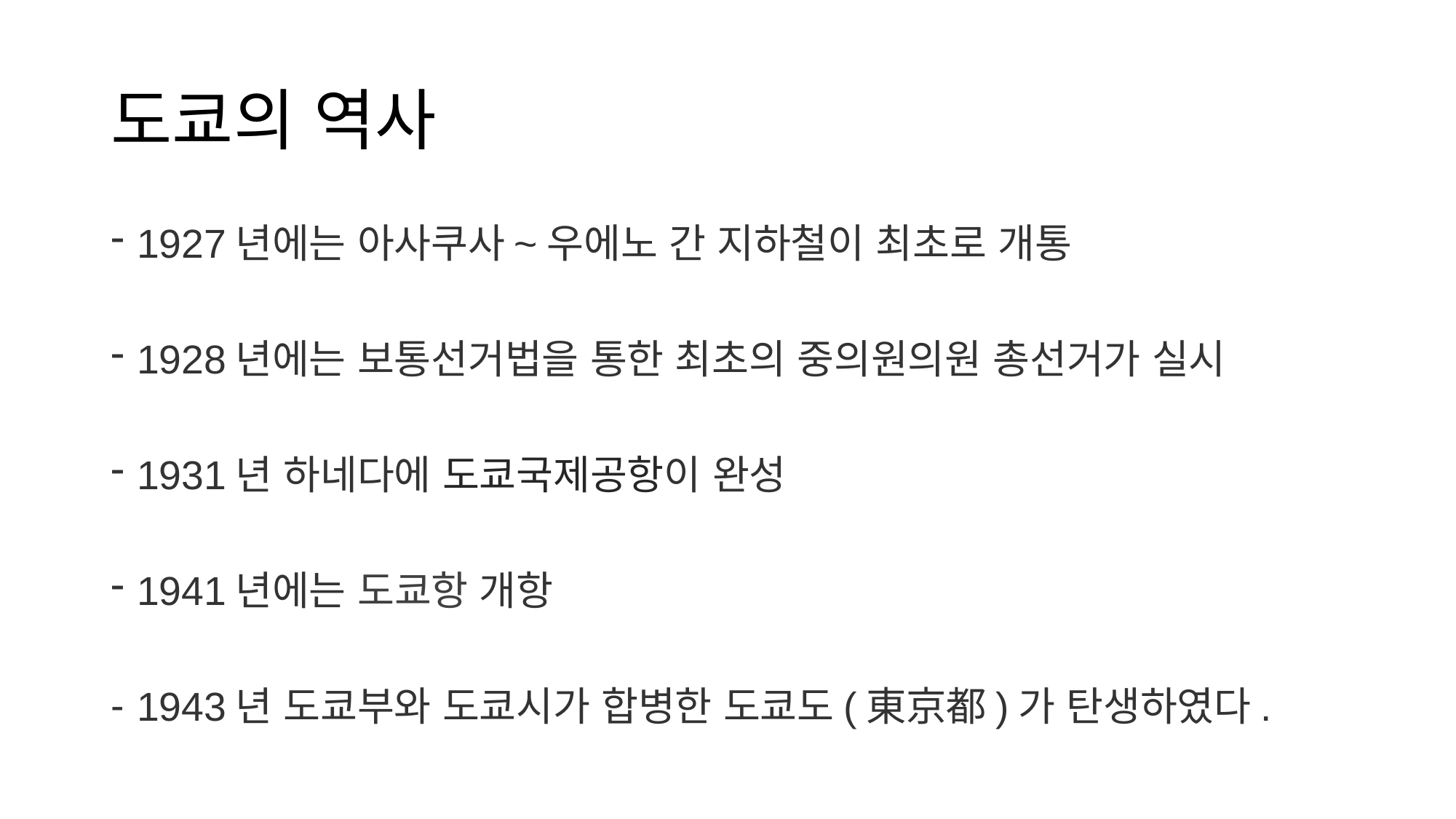

# 도쿄의 역사
1927년에는 아사쿠사~우에노 간 지하철이 최초로 개통

1928년에는 보통선거법을 통한 최초의 중의원의원 총선거가 실시

1931년 하네다에 도쿄국제공항이 완성

1941년에는 도쿄항 개항

1943년 도쿄부와 도쿄시가 합병한 도쿄도(東京都)가 탄생하였다.